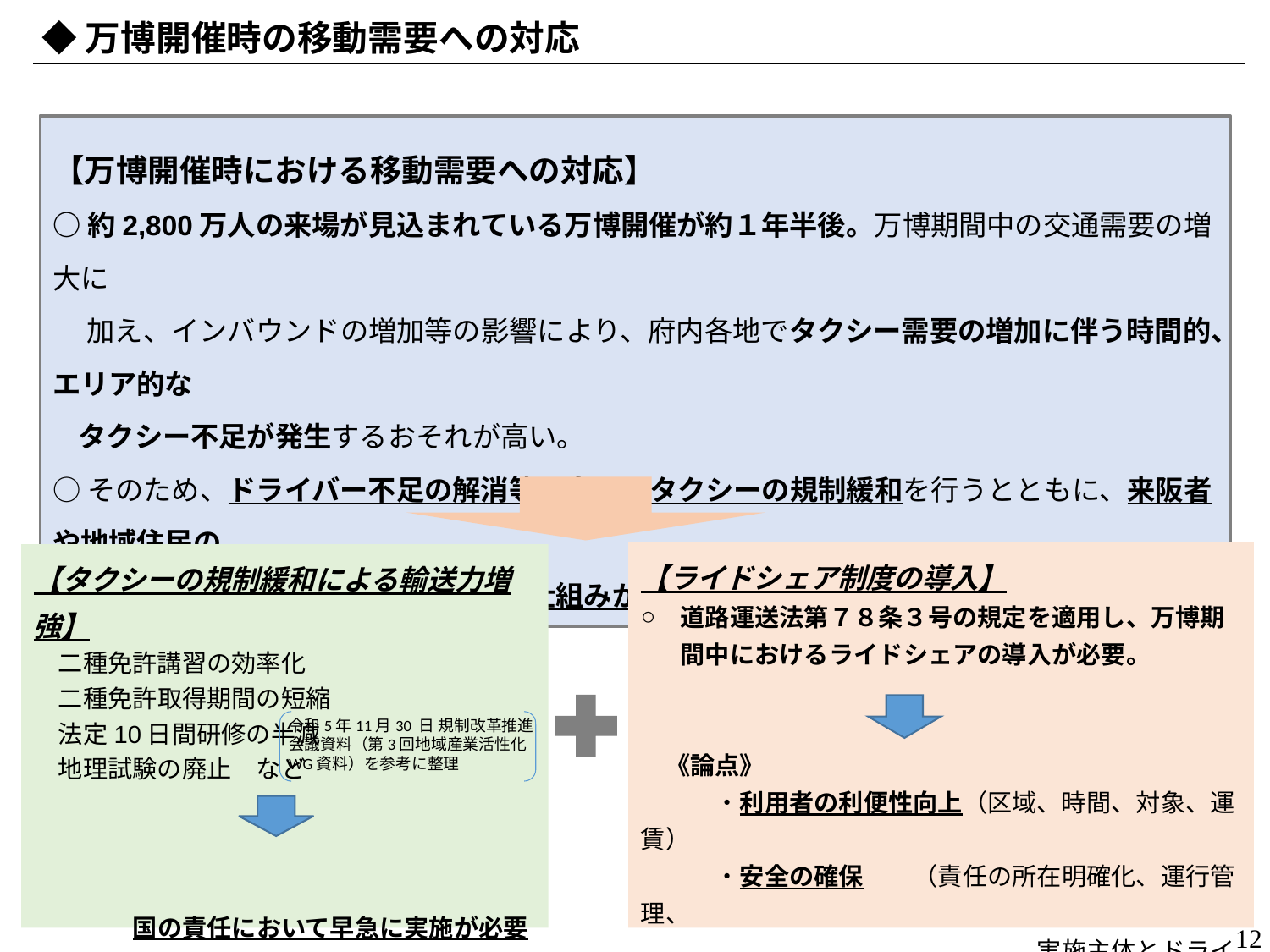

◆万博開催時の移動需要への対応
【万博開催時における移動需要への対応】
○約2,800万人の来場が見込まれている万博開催が約１年半後。万博期間中の交通需要の増大に
　 加え、インバウンドの増加等の影響により、府内各地でタクシー需要の増加に伴う時間的、エリア的な
   タクシー不足が発生するおそれが高い。
○そのため、ドライバー不足の解消等に向けたタクシーの規制緩和を行うとともに、来阪者や地域住民の
   移動需要に対応できるような新たな仕組みが必要。

【ライドシェア制度の導入】
道路運送法第７８条３号の規定を適用し、万博期間中におけるライドシェアの導入が必要。

　《論点》
　　　・利用者の利便性向上（区域、時間、対象、運賃）
　　　・安全の確保　　（責任の所在明確化、運行管理、
　　　　　　　　　　　　　　　　実施主体とドライバーの関係）

【タクシーの規制緩和による輸送力増強】
　二種免許講習の効率化
　二種免許取得期間の短縮
　法定10日間研修の半減
　地理試験の廃止　など

　　　　国の責任において早急に実施が必要

令和5年11月30 日 規制改革推進会議資料（第3回地域産業活性化WG資料）を参考に整理

12